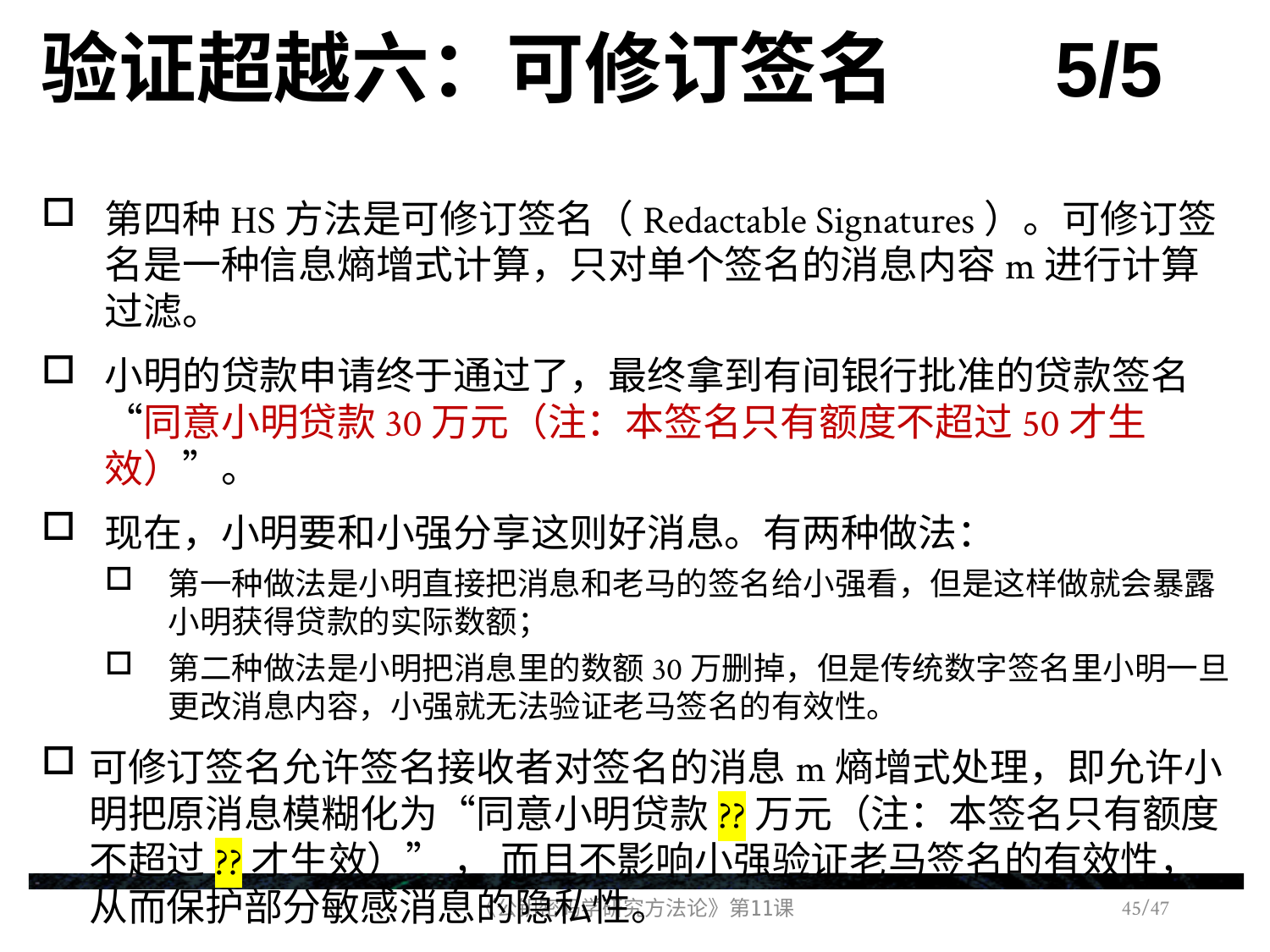

# 验证超越六：可修订签名        5/5
第四种HS方法是可修订签名（Redactable Signatures）。可修订签名是一种信息熵增式计算，只对单个签名的消息内容m进行计算过滤。
小明的贷款申请终于通过了，最终拿到有间银行批准的贷款签名“同意小明贷款30万元（注：本签名只有额度不超过50才生效）”。
现在，小明要和小强分享这则好消息。有两种做法：
第一种做法是小明直接把消息和老马的签名给小强看，但是这样做就会暴露小明获得贷款的实际数额；
第二种做法是小明把消息里的数额30万删掉，但是传统数字签名里小明一旦更改消息内容，小强就无法验证老马签名的有效性。
可修订签名允许签名接收者对签名的消息m熵增式处理，即允许小明把原消息模糊化为“同意小明贷款??万元（注：本签名只有额度不超过??才生效）” ， 而且不影响小强验证老马签名的有效性，从而保护部分敏感消息的隐私性。
《公钥密码学研究方法论》第11课
45/47